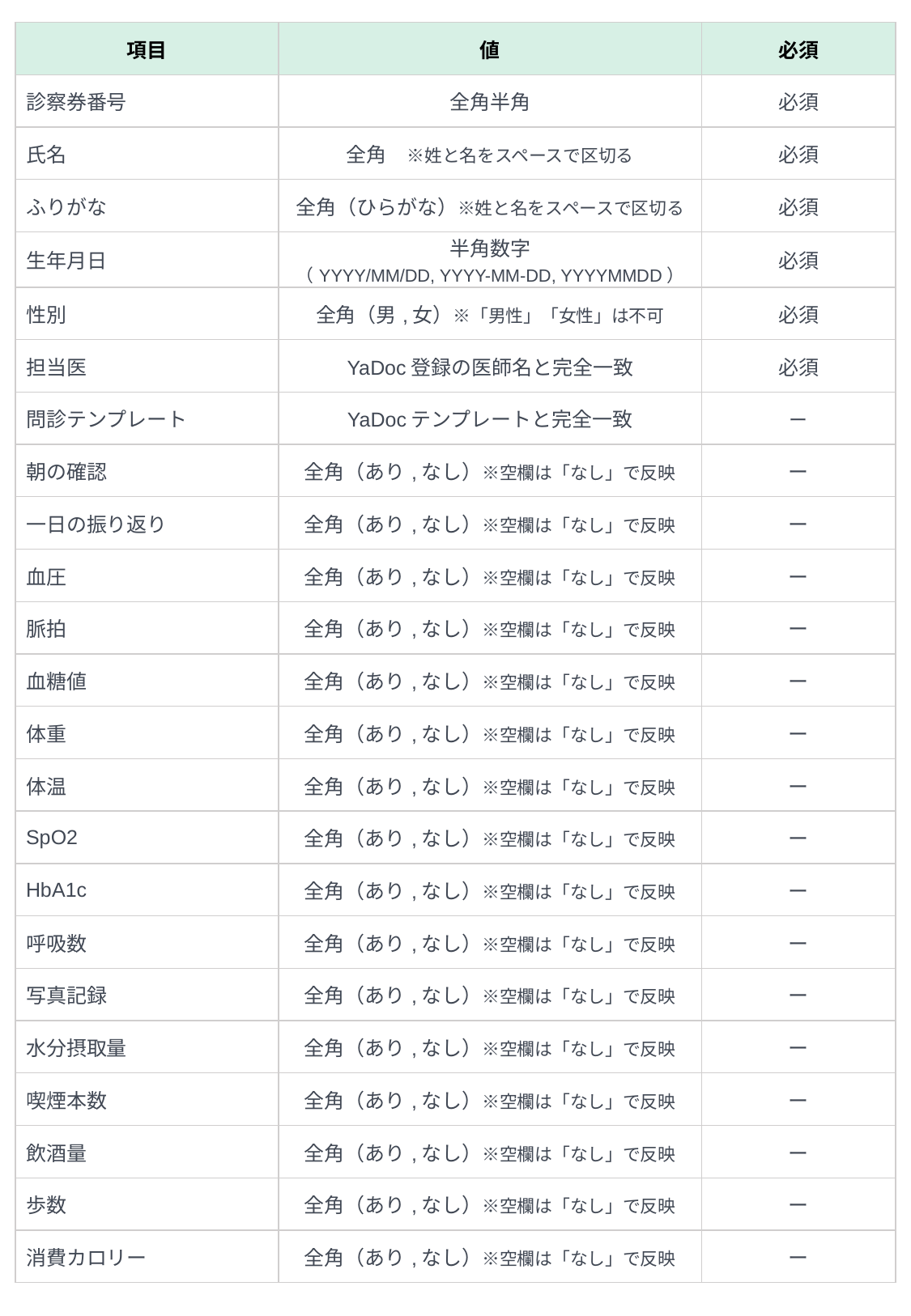

| 項目 | 値 | 必須 |
| --- | --- | --- |
| 診察券番号 | 全角半角 | 必須 |
| 氏名 | 全角　※姓と名をスペースで区切る | 必須 |
| ふりがな | 全角（ひらがな）※姓と名をスペースで区切る | 必須 |
| 生年月日 | 半角数字 （YYYY/MM/DD, YYYY-MM-DD, YYYYMMDD） | 必須 |
| 性別 | 全角（男,女）※「男性」「女性」は不可 | 必須 |
| 担当医 | YaDoc登録の医師名と完全一致 | 必須 |
| 問診テンプレート | YaDocテンプレートと完全一致 | ー |
| 朝の確認 | 全角（あり,なし）※空欄は「なし」で反映 | ー |
| 一日の振り返り | 全角（あり,なし）※空欄は「なし」で反映 | ー |
| 血圧 | 全角（あり,なし）※空欄は「なし」で反映 | ー |
| 脈拍 | 全角（あり,なし）※空欄は「なし」で反映 | ー |
| 血糖値 | 全角（あり,なし）※空欄は「なし」で反映 | ー |
| 体重 | 全角（あり,なし）※空欄は「なし」で反映 | ー |
| 体温 | 全角（あり,なし）※空欄は「なし」で反映 | ー |
| SpO2 | 全角（あり,なし）※空欄は「なし」で反映 | ー |
| HbA1c | 全角（あり,なし）※空欄は「なし」で反映 | ー |
| 呼吸数 | 全角（あり,なし）※空欄は「なし」で反映 | ー |
| 写真記録 | 全角（あり,なし）※空欄は「なし」で反映 | ー |
| 水分摂取量 | 全角（あり,なし）※空欄は「なし」で反映 | ー |
| 喫煙本数 | 全角（あり,なし）※空欄は「なし」で反映 | ー |
| 飲酒量 | 全角（あり,なし）※空欄は「なし」で反映 | ー |
| 歩数 | 全角（あり,なし）※空欄は「なし」で反映 | ー |
| 消費カロリー | 全角（あり,なし）※空欄は「なし」で反映 | ー |